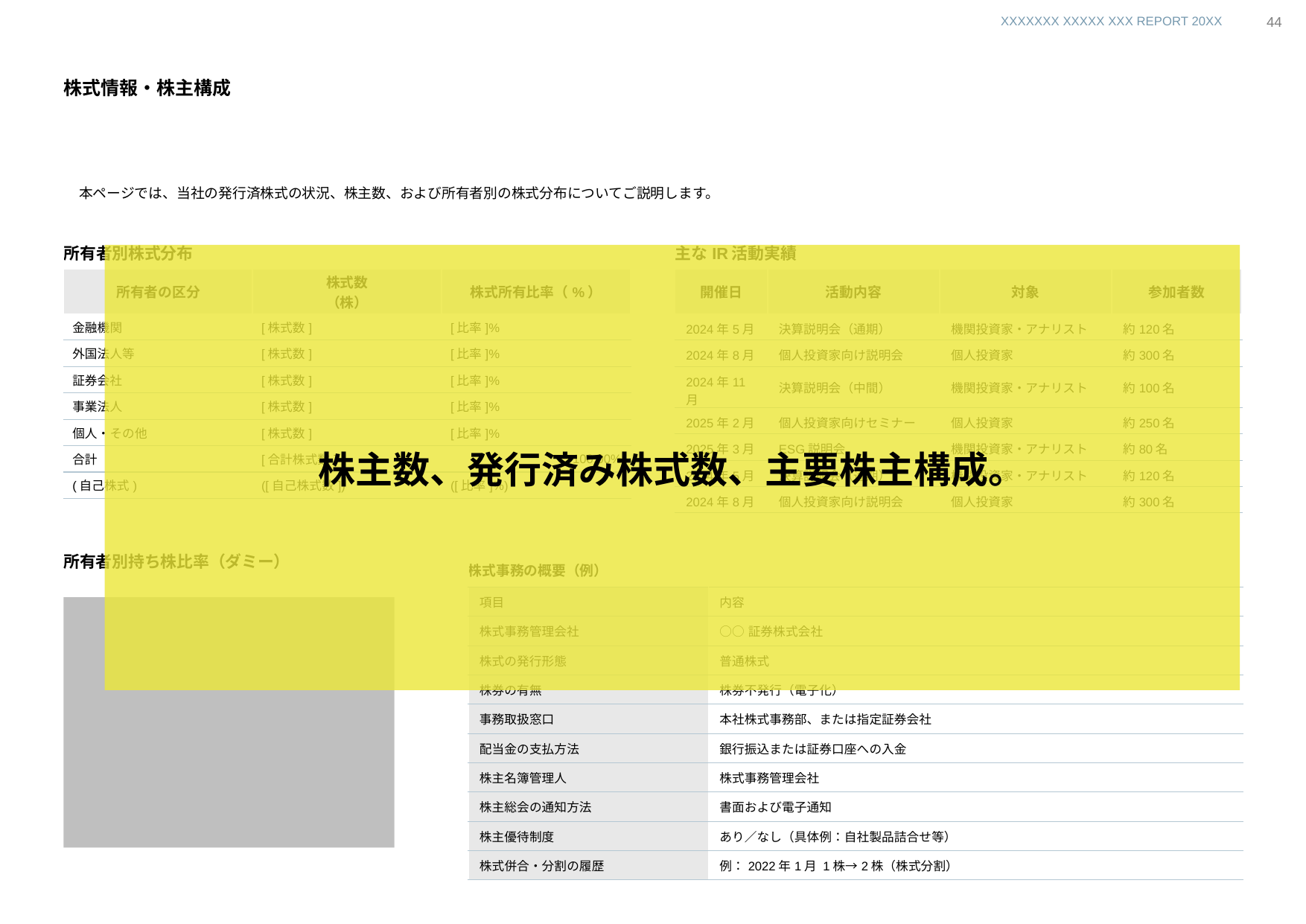

決算資料
有価証券報告書
44
|  |  |  |  |
| --- | --- | --- | --- |
|  |  |  |  |
|  |  |  |  |
|  |  |  |  |
|  |  |  |  |
株式情報・株主構成
本ページでは、当社の発行済株式の状況、株主数、および所有者別の株式分布についてご説明します。
| ダミー |  |  |  |
| --- | --- | --- | --- |
|  | ダミー | ダミー | ダミー |
| 1 | ダミー | 000,000,000 |  |
| 2 | ダミー |  |  |
| 3 | ダミー |  |  |
| 4 | ダミー |  |  |
| 5 | ダミー |  |  |
| 6 | ダミー |  |  |
| 7 | ダミー |  |  |
| 8 | ダミー |  |  |
| 9 | ダミー |  |  |
| 10 | ダミー |  |  |
| 所有者別株式分布 |  |  |
| --- | --- | --- |
| 所有者の区分 | 株式数 （株） | 株式所有比率（%） |
| 金融機関 | [株式数] | [比率]% |
| 外国法人等 | [株式数] | [比率]% |
| 証券会社 | [株式数] | [比率]% |
| 事業法人 | [株式数] | [比率]% |
| 個人・その他 | [株式数] | [比率]% |
| 合計 | [合計株式数] | 100.00% |
| (自己株式) | ([自己株式数]) | ([比率]%) |
| 主なIR活動実績 |  |  |  |
| --- | --- | --- | --- |
| 開催日 | 活動内容 | 対象 | 参加者数 |
| 2024年5月 | 決算説明会（通期） | 機関投資家・アナリスト | 約120名 |
| 2024年8月 | 個人投資家向け説明会 | 個人投資家 | 約300名 |
| 2024年11月 | 決算説明会（中間） | 機関投資家・アナリスト | 約100名 |
| 2025年2月 | 個人投資家向けセミナー | 個人投資家 | 約250名 |
| 2025年3月 | ESG説明会 | 機関投資家・アナリスト | 約80名 |
| 2024年5月 | 決算説明会（通期） | 機関投資家・アナリスト | 約120名 |
| 2024年8月 | 個人投資家向け説明会 | 個人投資家 | 約300名 |
株主数、発行済み株式数、主要株主構成。
所有者別持ち株比率（ダミー）
| 株式事務の概要（例） |  |
| --- | --- |
| 項目 | 内容 |
| 株式事務管理会社 | ○○証券株式会社 |
| 株式の発行形態 | 普通株式 |
| 株券の有無 | 株券不発行（電子化） |
| 事務取扱窓口 | 本社株式事務部、または指定証券会社 |
| 配当金の支払方法 | 銀行振込または証券口座への入金 |
| 株主名簿管理人 | 株式事務管理会社 |
| 株主総会の通知方法 | 書面および電子通知 |
| 株主優待制度 | あり／なし（具体例：自社製品詰合せ等） |
| 株式併合・分割の履歴 | 例：2022年1月 1株→2株（株式分割） |